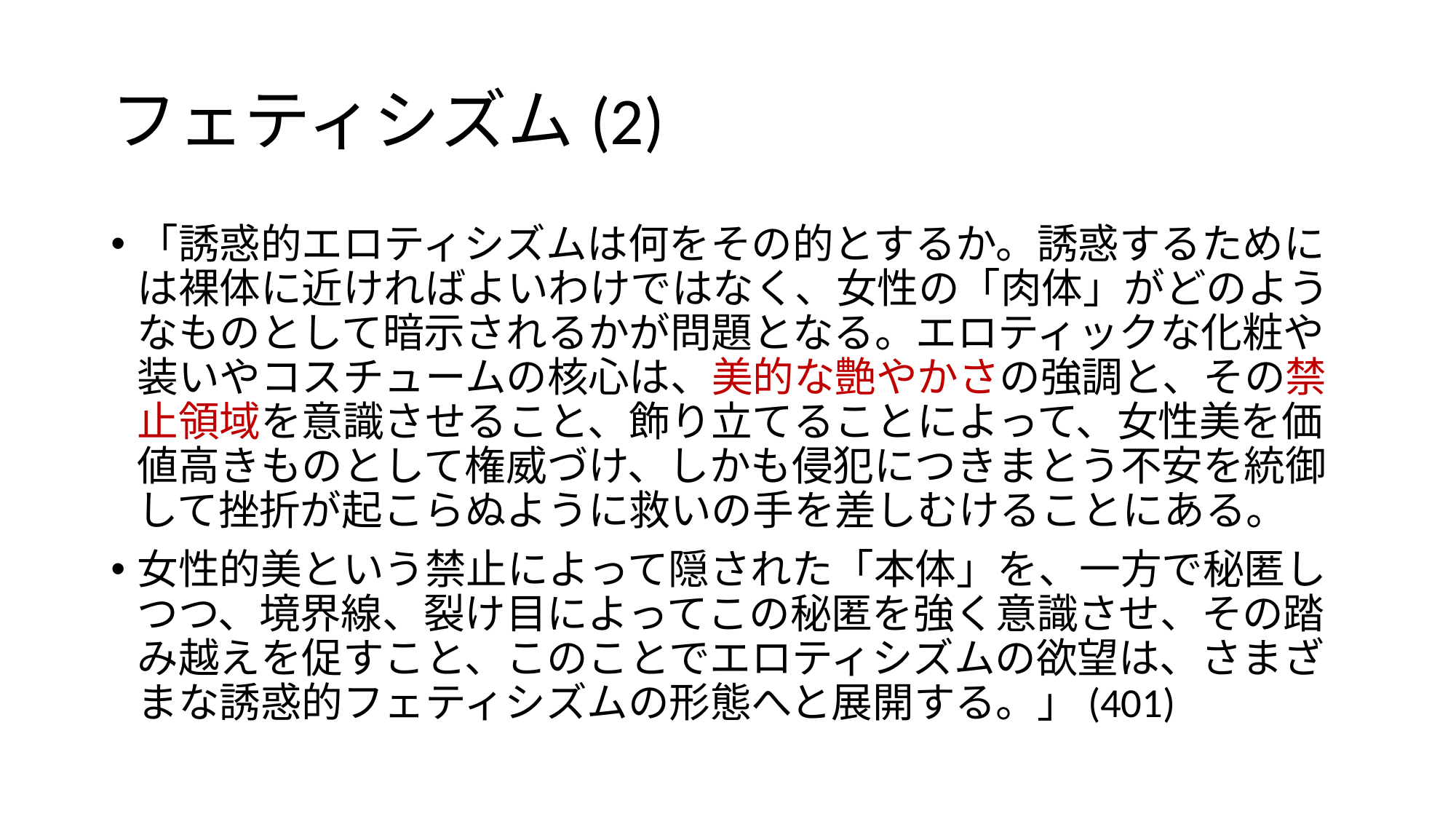

# フェティシズム(2)
「誘惑的エロティシズムは何をその的とするか。誘惑するためには裸体に近ければよいわけではなく、女性の「肉体」がどのようなものとして暗示されるかが問題となる。エロティックな化粧や装いやコスチュームの核心は、美的な艶やかさの強調と、その禁止領域を意識させること、飾り立てることによって、女性美を価値高きものとして権威づけ、しかも侵犯につきまとう不安を統御して挫折が起こらぬように救いの手を差しむけることにある。
女性的美という禁止によって隠された「本体」を、一方で秘匿しつつ、境界線、裂け目によってこの秘匿を強く意識させ、その踏み越えを促すこと、このことでエロティシズムの欲望は、さまざまな誘惑的フェティシズムの形態へと展開する。」(401)